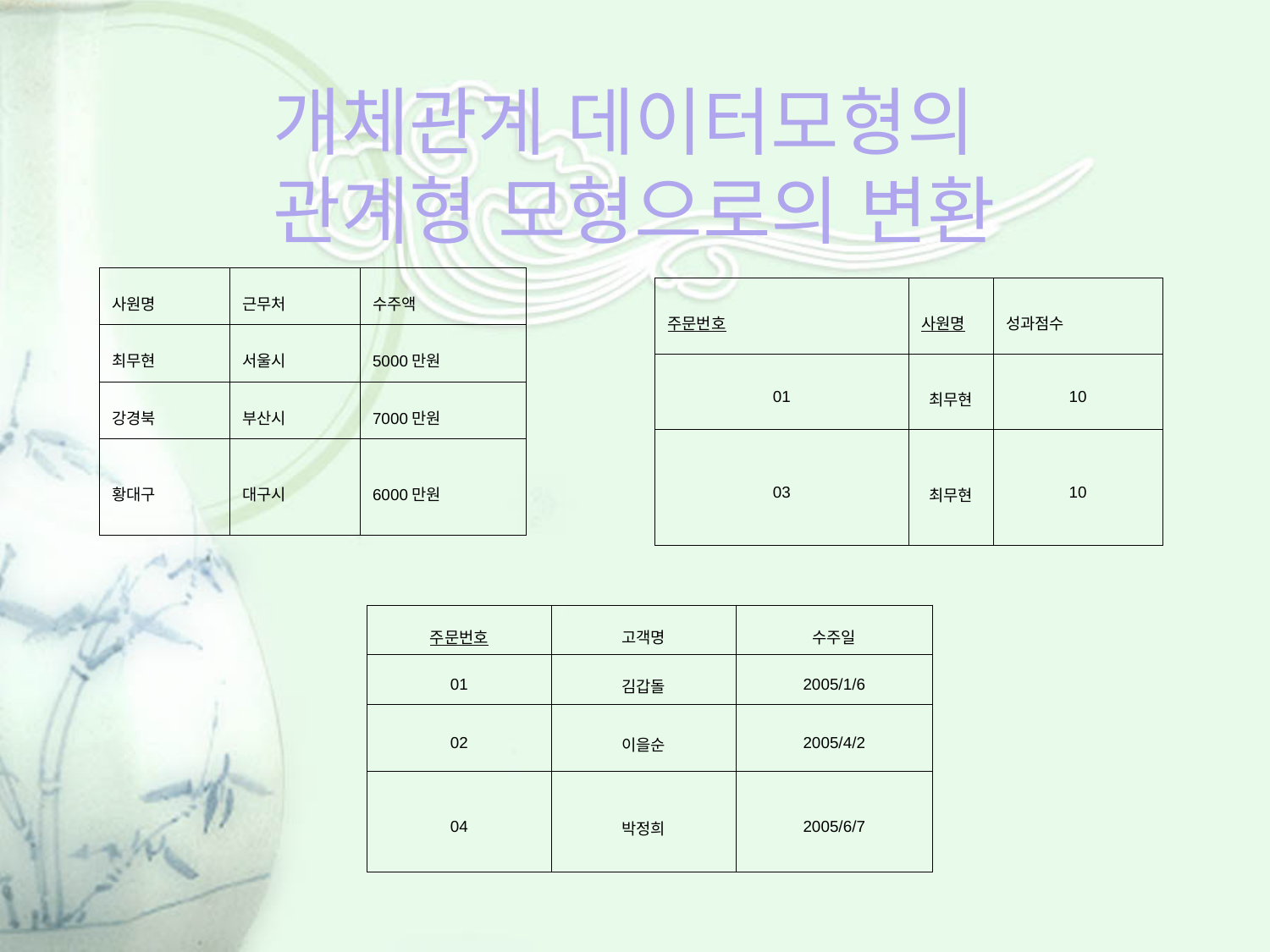

# 개체관계 데이터모형의 관계형 모형으로의 변환
| 사원명 | 근무처 | 수주액 |
| --- | --- | --- |
| 최무현 | 서울시 | 5000만원 |
| 강경북 | 부산시 | 7000만원 |
| 황대구 | 대구시 | 6000만원 |
| 주문번호 | 사원명 | 성과점수 |
| --- | --- | --- |
| 01 | 최무현 | 10 |
| 03 | 최무현 | 10 |
| 주문번호 | 고객명 | 수주일 |
| --- | --- | --- |
| 01 | 김갑돌 | 2005/1/6 |
| 02 | 이을순 | 2005/4/2 |
| 04 | 박정희 | 2005/6/7 |